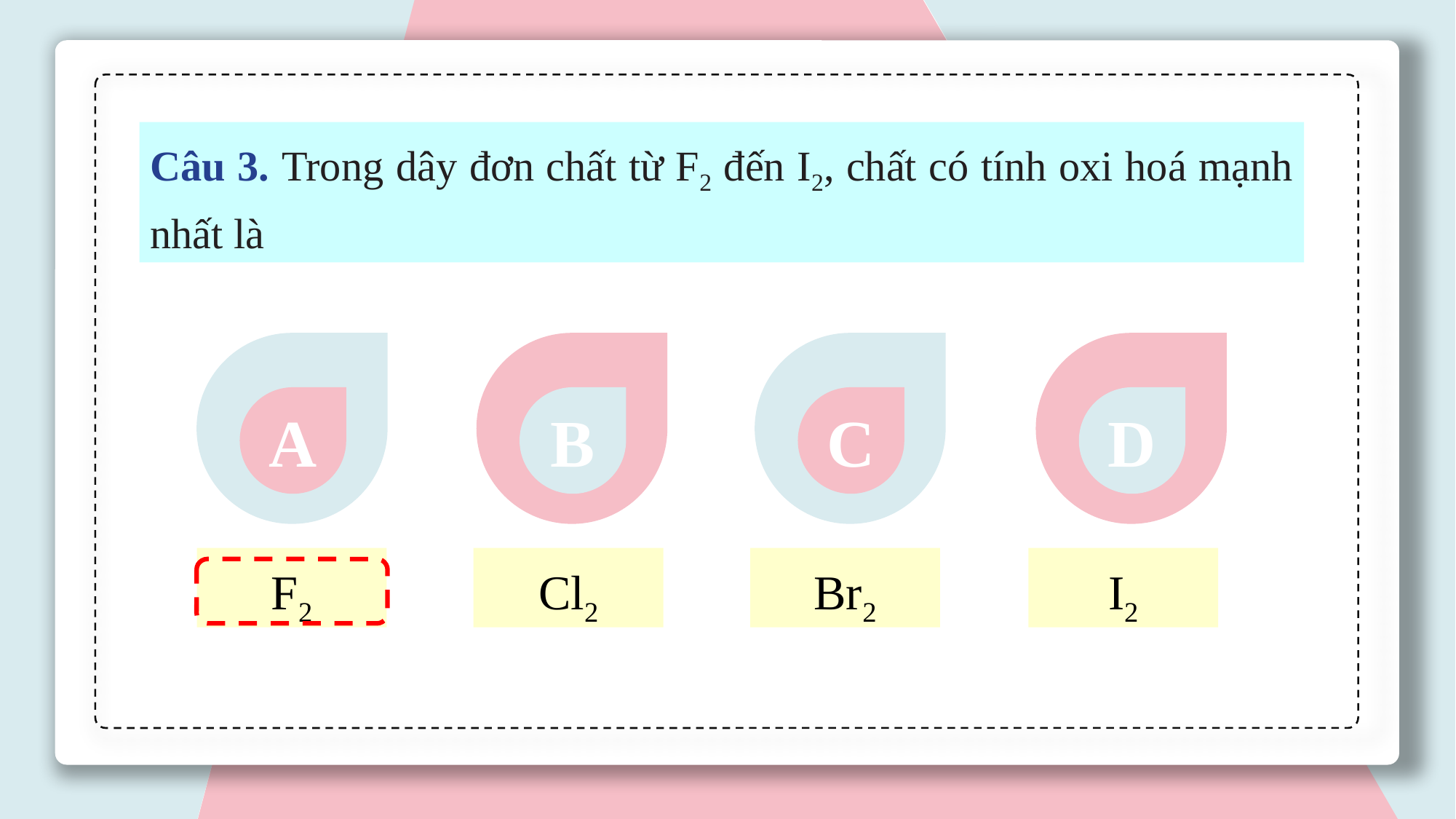

Câu 3. Trong dây đơn chất từ F2 đến I2, chất có tính oxi hoá mạnh nhất là

A
B
C
D
F2
Cl2
Br2
I2

PPT模板 http://www.1ppt.com/moban/